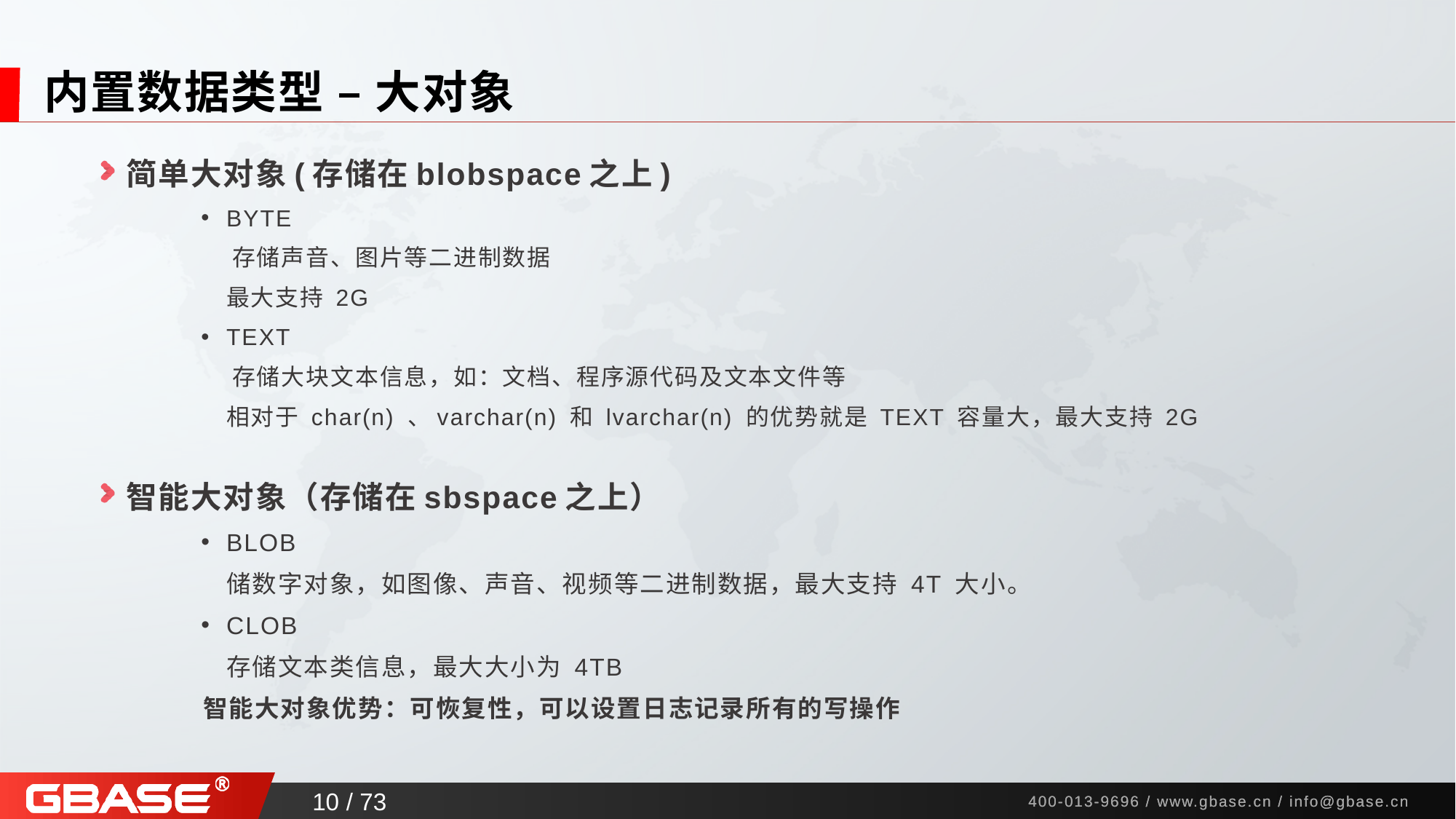

# 内置数据类型 – 大对象
简单大对象(存储在blobspace之上)
BYTE
    存储声音、图片等二进制数据
	最大支持 2G
TEXT
    存储大块文本信息，如：文档、程序源代码及文本文件等
	相对于 char(n) 、varchar(n) 和 lvarchar(n) 的优势就是 TEXT 容量大，最大支持 2G

智能大对象（存储在sbspace之上）
BLOB
	储数字对象，如图像、声音、视频等二进制数据，最大支持 4T 大小。
CLOB
	存储文本类信息，最大大小为 4TB
              智能大对象优势：可恢复性，可以设置日志记录所有的写操作